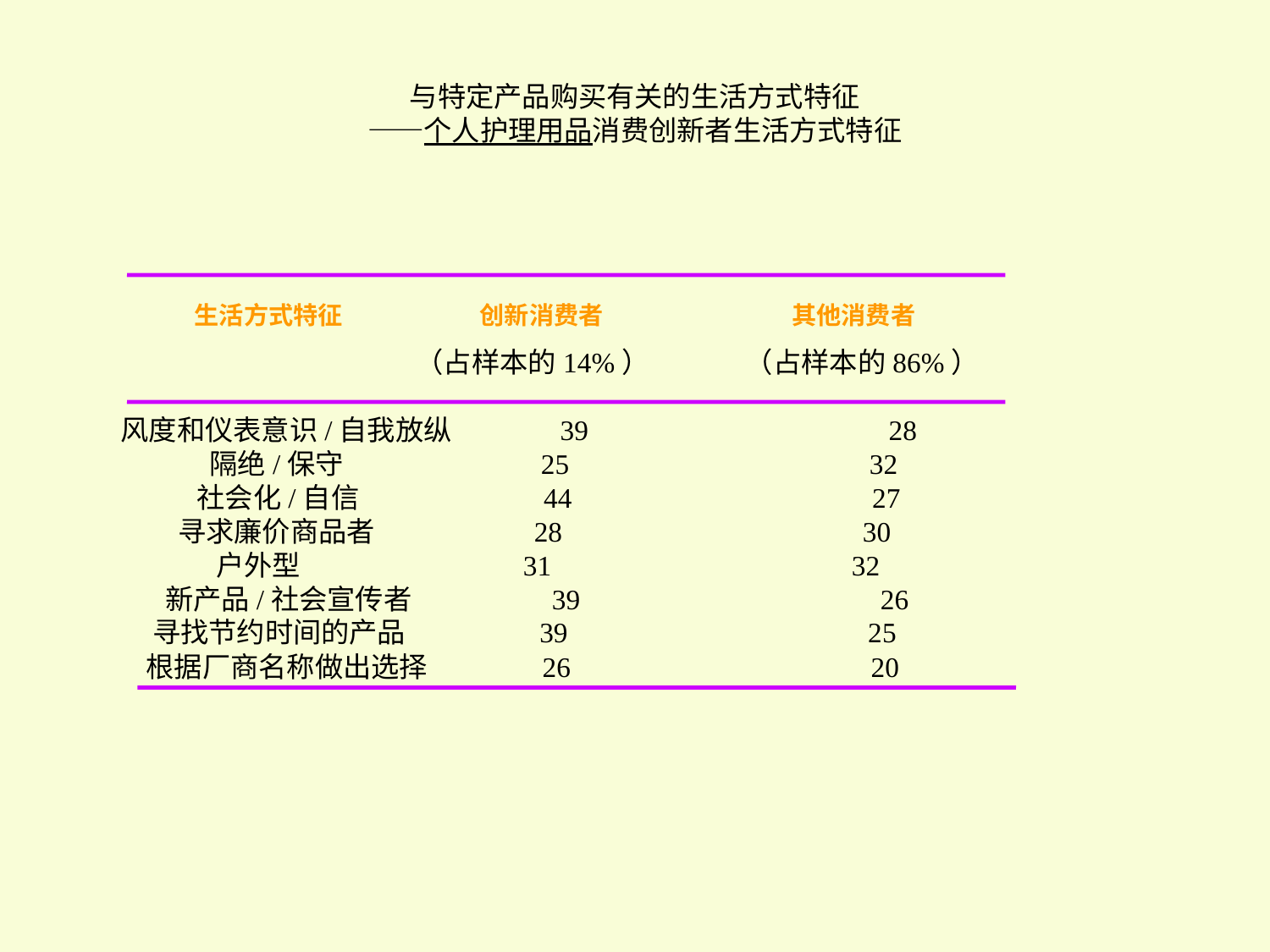

# 与特定产品购买有关的生活方式特征 ——个人护理用品消费创新者生活方式特征

                                生活方式特征                        创新消费者                                 其他消费者

                                                                                                               （占样本的14%）               （占样本的86%）

                风度和仪表意识/自我放纵                39                                           28
                              隔绝/保守                              25                                           32
                            社会化/自信                            44                                           27
                         寻求廉价商品者                        28                                           30
                               户外型                                  31                                           32
                       新产品/社会宣传者                     39                                           26
                     寻找节约时间的产品                    39                                           25
                    根据厂商名称做出选择                 26                                           20